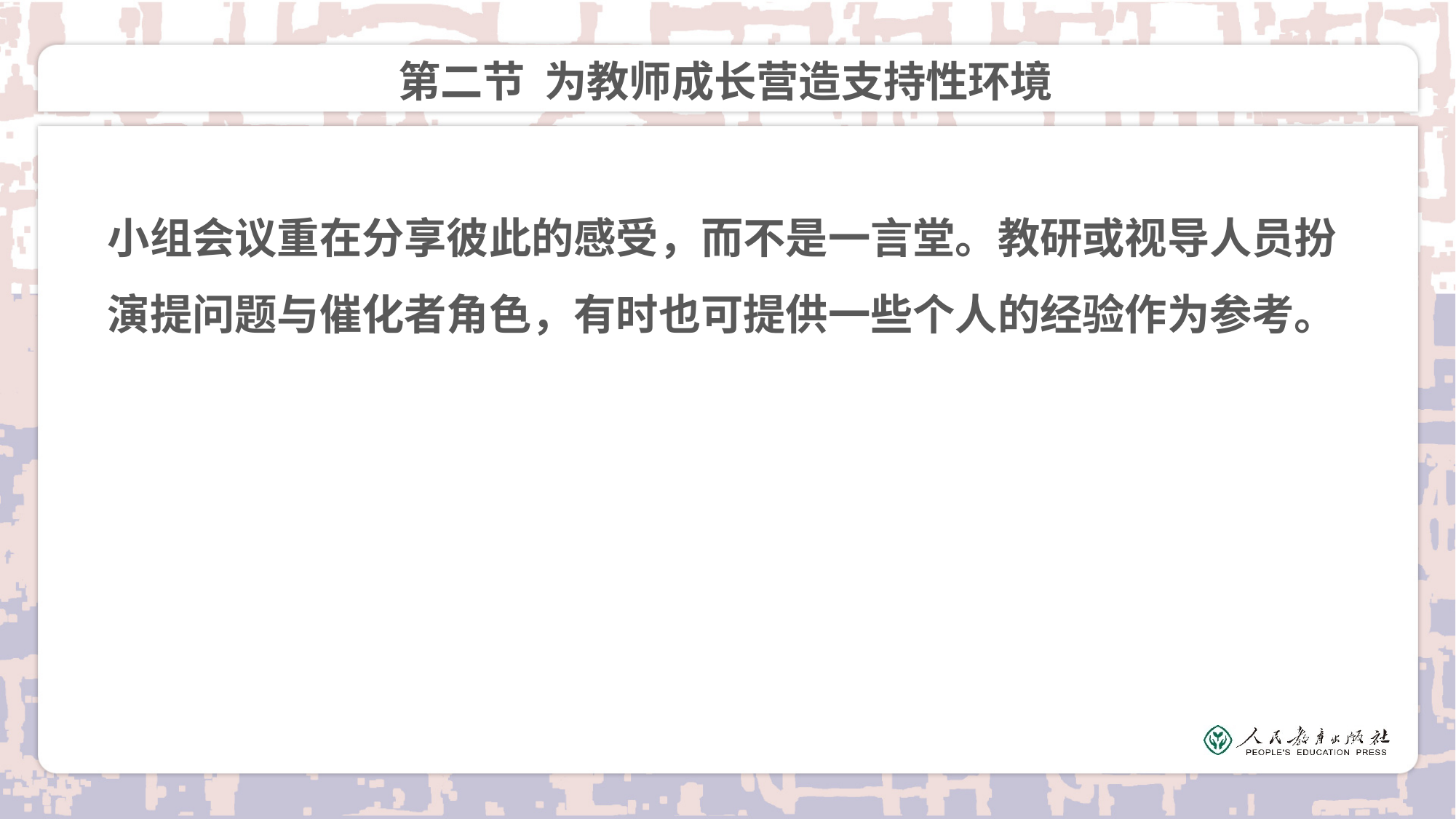

# 第二节  为教师成长营造支持性环境
小组会议重在分享彼此的感受，而不是一言堂。教研或视导人员扮演提问题与催化者角色，有时也可提供一些个人的经验作为参考。